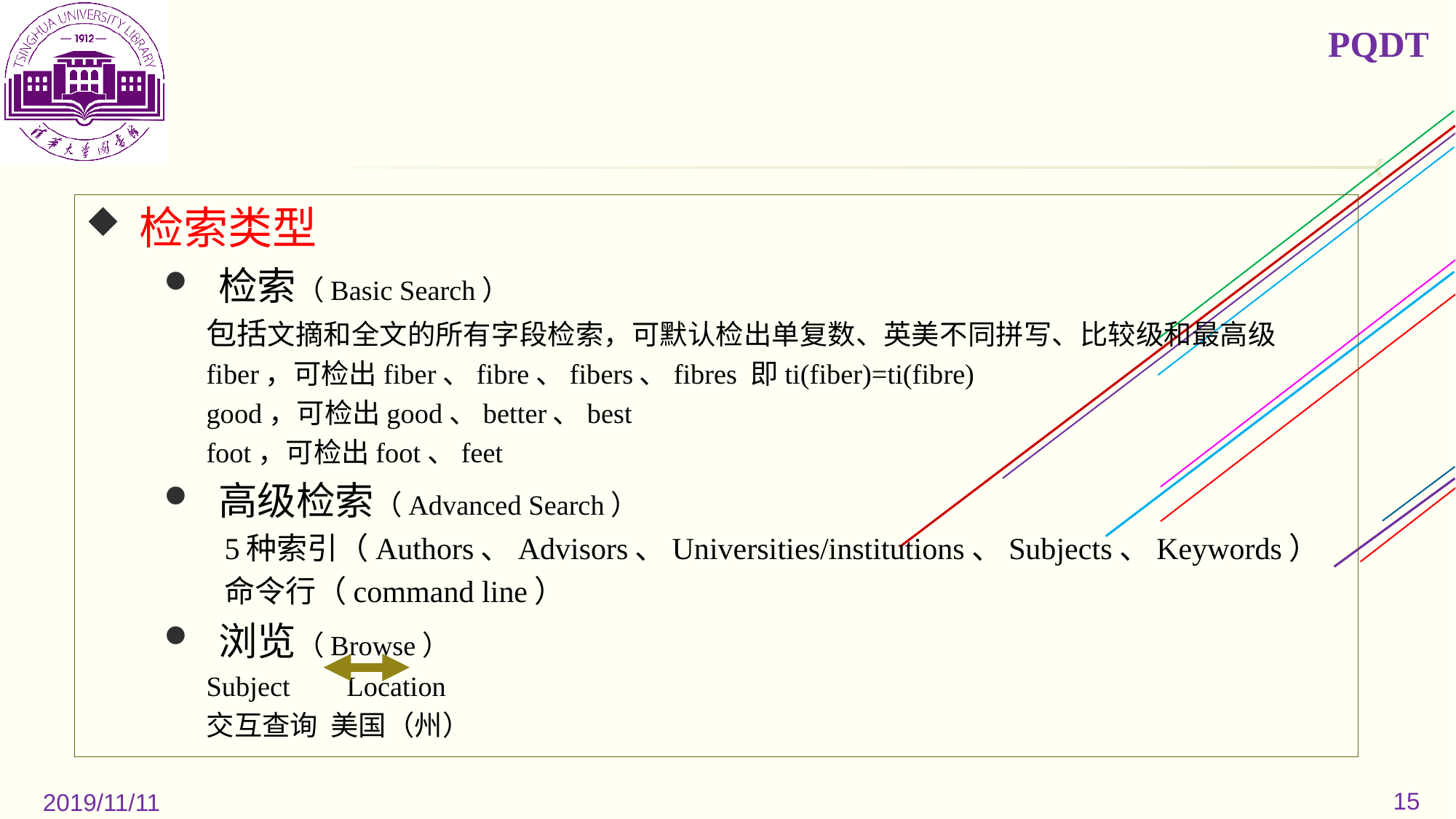

PQDT
检索类型
检索（Basic Search）
包括文摘和全文的所有字段检索，可默认检出单复数、英美不同拼写、比较级和最高级
fiber，可检出fiber、fibre、fibers、fibres 即ti(fiber)=ti(fibre)
good，可检出good、better、best
foot，可检出foot、feet
高级检索（Advanced Search）
5种索引（Authors、Advisors、Universities/institutions、Subjects、Keywords）
命令行（command line）
浏览（Browse）
Subject        Location
交互查询  美国（州）
15
2019/11/11